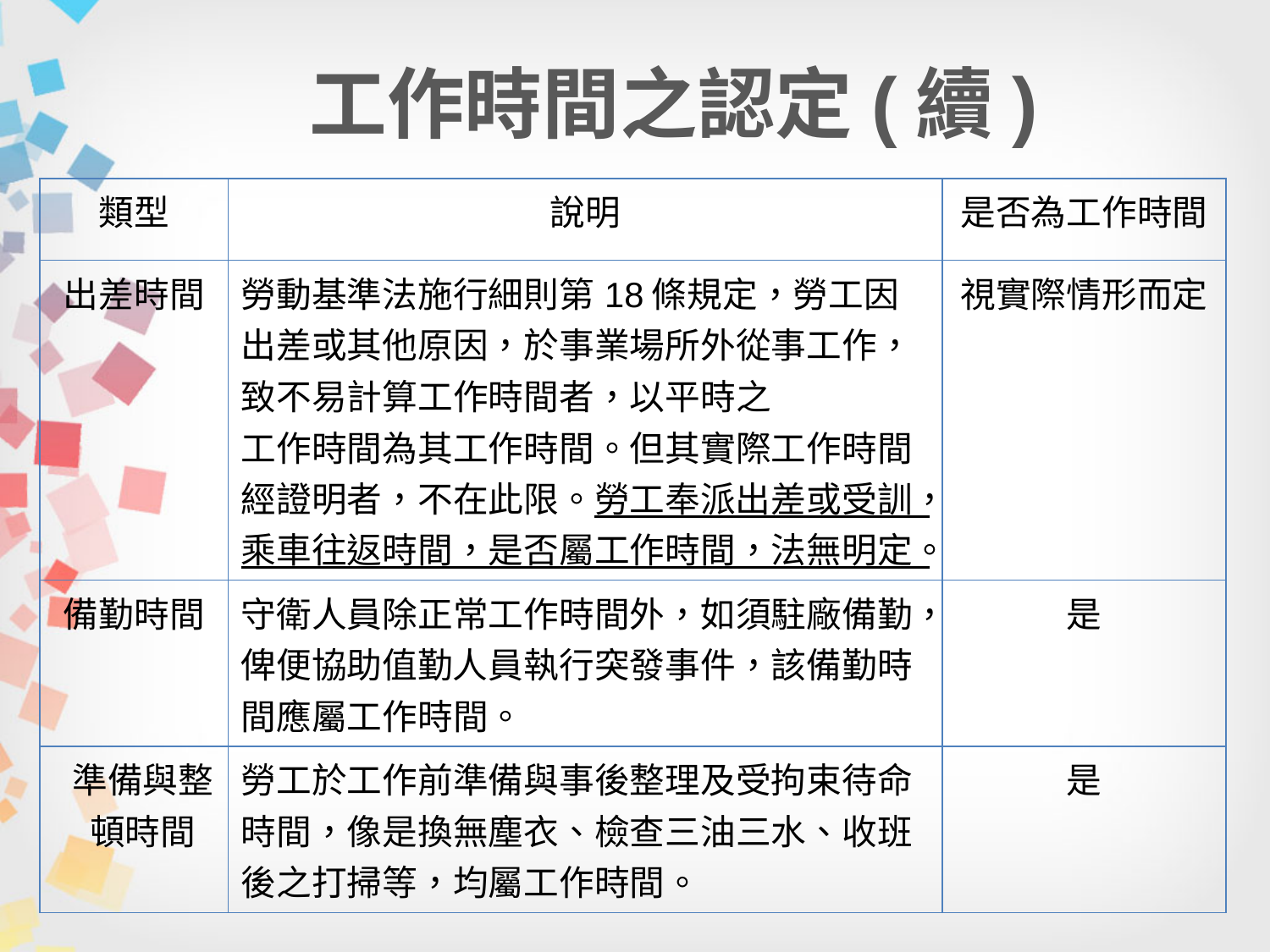

# 工作時間之認定(續)
| 類型 | 說明 | 是否為工作時間 |
| --- | --- | --- |
| 出差時間 | 勞動基準法施行細則第18條規定，勞工因出差或其他原因，於事業場所外從事工作，致不易計算工作時間者，以平時之 工作時間為其工作時間。但其實際工作時間經證明者，不在此限。勞工奉派出差或受訓，乘車往返時間，是否屬工作時間，法無明定。 | 視實際情形而定 |
| 備勤時間 | 守衛人員除正常工作時間外，如須駐廠備勤，俾便協助值勤人員執行突發事件，該備勤時間應屬工作時間。 | 是 |
| 準備與整 頓時間 | 勞工於工作前準備與事後整理及受拘束待命時間，像是換無塵衣、檢查三油三水、收班後之打掃等，均屬工作時間。 | 是 |